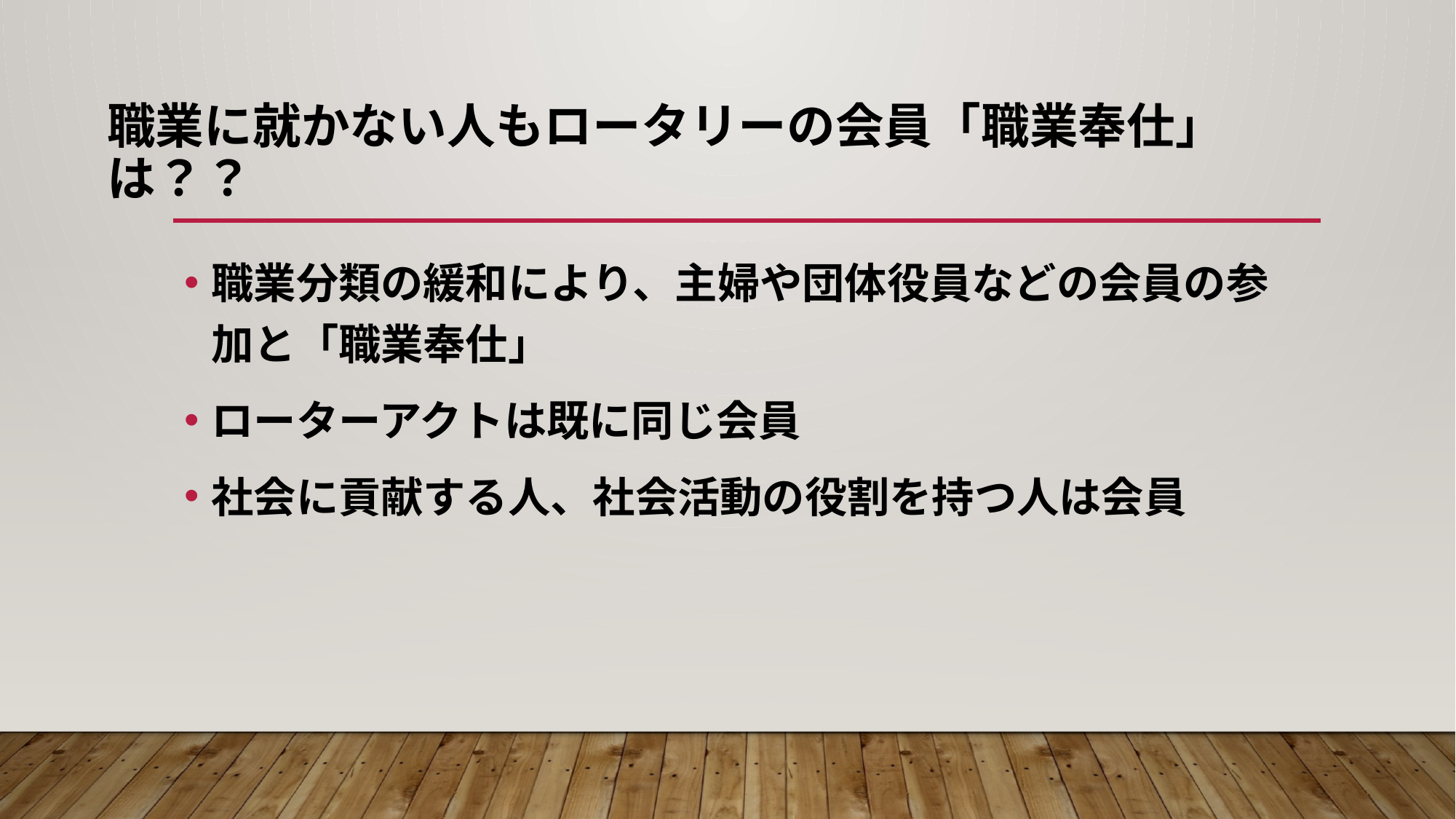

# 職業に就かない人もロータリーの会員「職業奉仕」は？？
職業分類の緩和により、主婦や団体役員などの会員の参加と「職業奉仕」
ローターアクトは既に同じ会員
社会に貢献する人、社会活動の役割を持つ人は会員